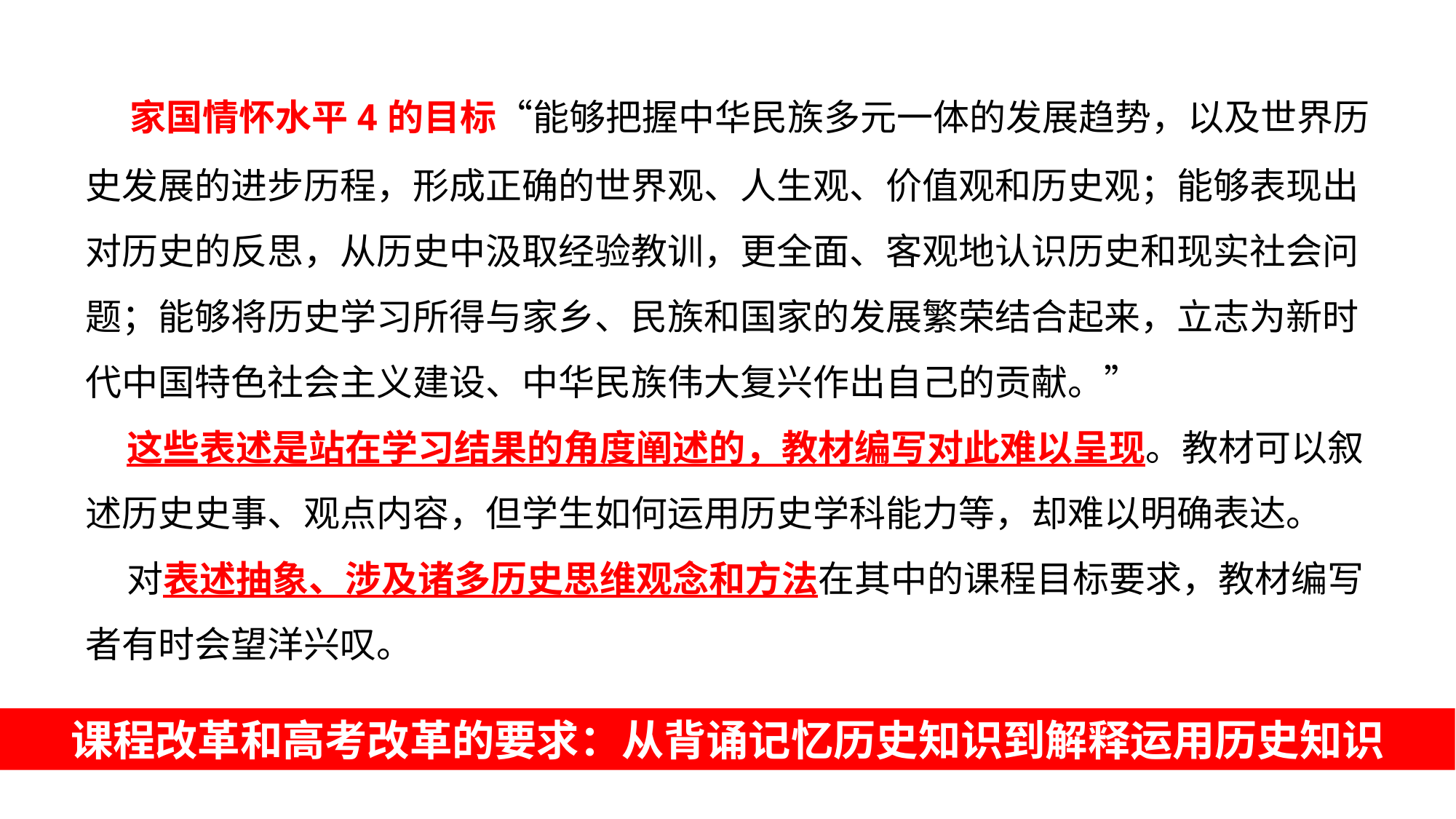

家国情怀水平4的目标“能够把握中华民族多元一体的发展趋势，以及世界历史发展的进步历程，形成正确的世界观、人生观、价值观和历史观；能够表现出对历史的反思，从历史中汲取经验教训，更全面、客观地认识历史和现实社会问题；能够将历史学习所得与家乡、民族和国家的发展繁荣结合起来，立志为新时代中国特色社会主义建设、中华民族伟大复兴作出自己的贡献。”
    这些表述是站在学习结果的角度阐述的，教材编写对此难以呈现。教材可以叙述历史史事、观点内容，但学生如何运用历史学科能力等，却难以明确表达。
    对表述抽象、涉及诸多历史思维观念和方法在其中的课程目标要求，教材编写者有时会望洋兴叹。
课程改革和高考改革的要求：从背诵记忆历史知识到解释运用历史知识